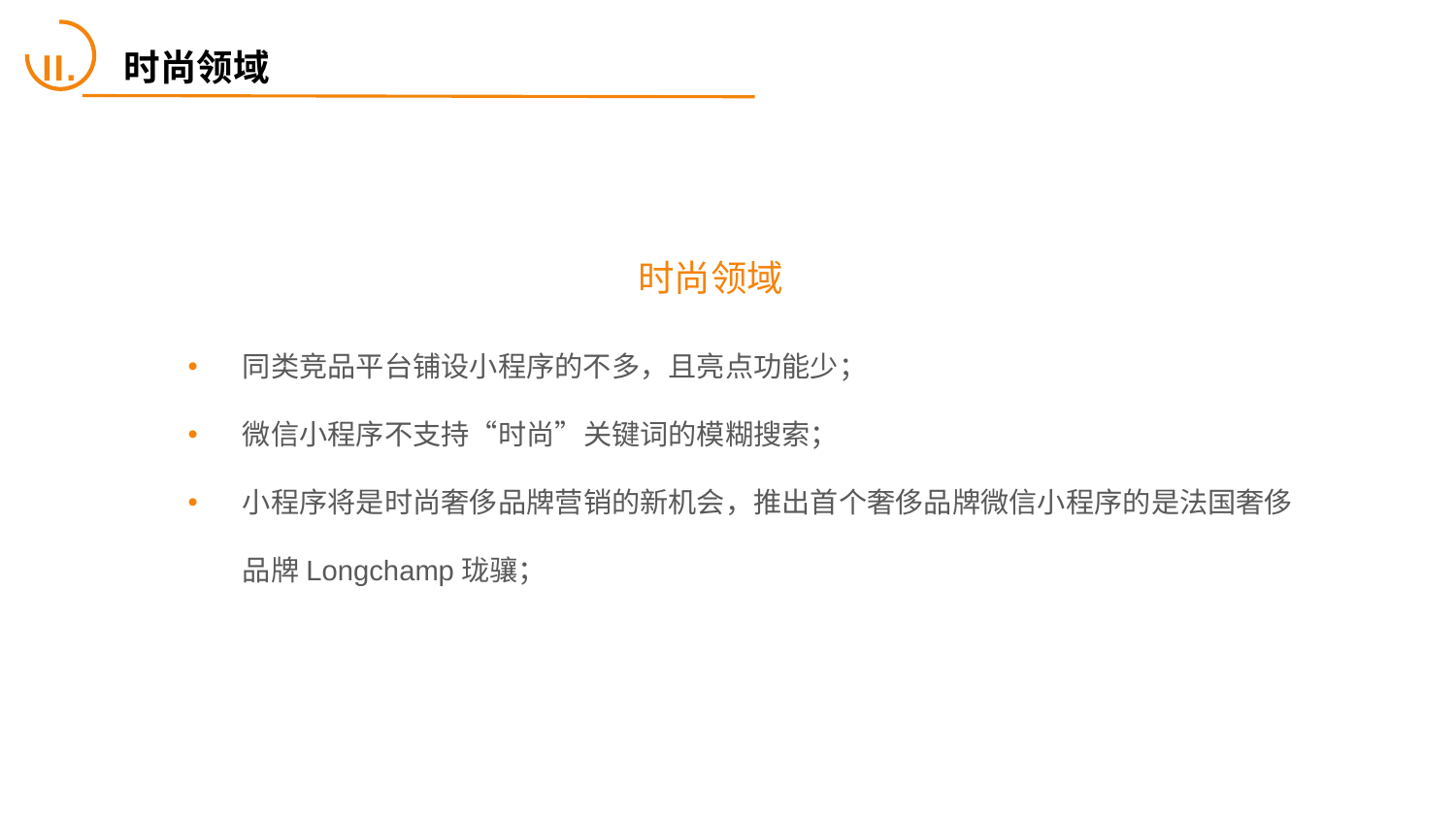

时尚领域

时尚领域
同类竞品平台铺设小程序的不多，且亮点功能少；
微信小程序不支持“时尚”关键词的模糊搜索；
小程序将是时尚奢侈品牌营销的新机会，推出首个奢侈品牌微信小程序的是法国奢侈品牌Longchamp珑骧；